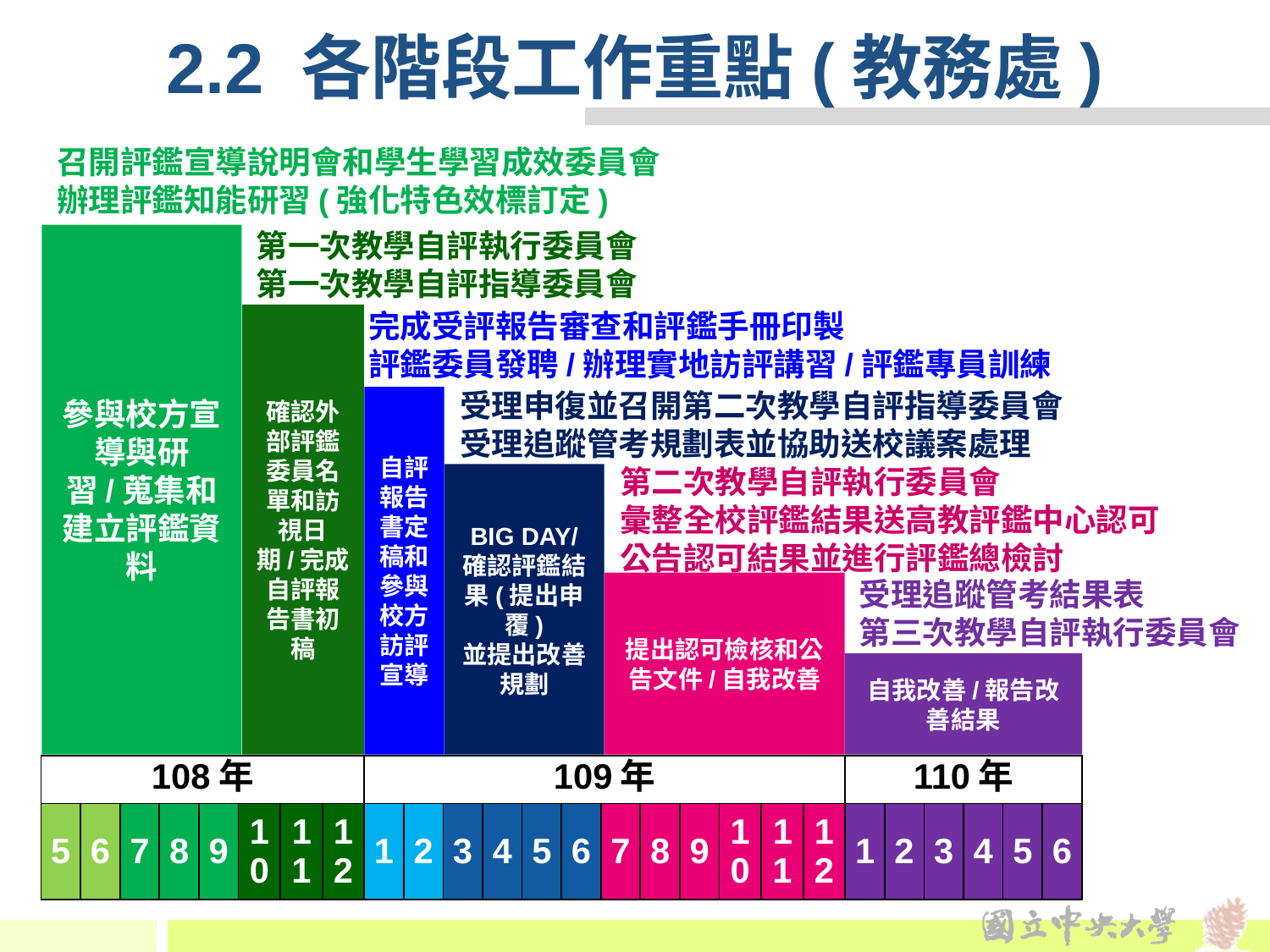

# 2.2 各階段工作重點(教務處)
召開評鑑宣導說明會和學生學習成效委員會
辦理評鑑知能研習(強化特色效標訂定)
第一次教學自評執行委員會
第一次教學自評指導委員會
參與校方宣導與研習/蒐集和建立評鑑資料
完成受評報告審查和評鑑手冊印製
評鑑委員發聘/辦理實地訪評講習/評鑑專員訓練
確認外部評鑑委員名單和訪視日期/完成自評報告書初稿
受理申復並召開第二次教學自評指導委員會
受理追蹤管考規劃表並協助送校議案處理
自評報告書定稿和參與校方訪評宣導
第二次教學自評執行委員會
彙整全校評鑑結果送高教評鑑中心認可
公告認可結果並進行評鑑總檢討
BIG DAY/
確認評鑑結果(提出申覆)
並提出改善規劃
受理追蹤管考結果表
第三次教學自評執行委員會
提出認可檢核和公告文件/自我改善
自我改善/報告改善結果
| 108年 |  |  |  |  |  |  |  | 109年 |  |  |  |  |  |  |  |  |  |  |  | 110年 |  |  |  |  |  |
| --- | --- | --- | --- | --- | --- | --- | --- | --- | --- | --- | --- | --- | --- | --- | --- | --- | --- | --- | --- | --- | --- | --- | --- | --- | --- |
| 5 | 6 | 7 | 8 | 9 | 10 | 11 | 12 | 1 | 2 | 3 | 4 | 5 | 6 | 7 | 8 | 9 | 10 | 11 | 12 | 1 | 2 | 3 | 4 | 5 | 6 |
| 工作項目 |  | 工作項目 |  |
| --- | --- | --- | --- |
| 1 | 評鑑委員受聘意願/改聘確認 (V) | 8 | 評鑑委員詢問窗口(院+校) |
| 2 | 評鑑委員聘書製作 | 9 | 招募評鑑專員並召開工作說明會 |
| 3 | 評鑑委員交通住宿用餐確認 (V) | 10 | 評鑑專員聯繫窗口 |
| 4 | 評鑑委員紙本手冊和通知信製作 | 11 | 提供全校晤談學生名冊 |
| 5 | (V) 評鑑委員手冊電子檔寄送 | 12 | 辦理實地訪評說明會 |
|  | 實地訪評說明會通知 | 13 | 當天交通車確認聯繫 |
| 6 | 受評單位自我評鑑報告書檢視、寄送 (V) | 14 | 回收訪評意見和彙整 |
| 7 | 回收待釐清問題並通知受評單位，以利受評單位預備當天回覆(V) |  |  |